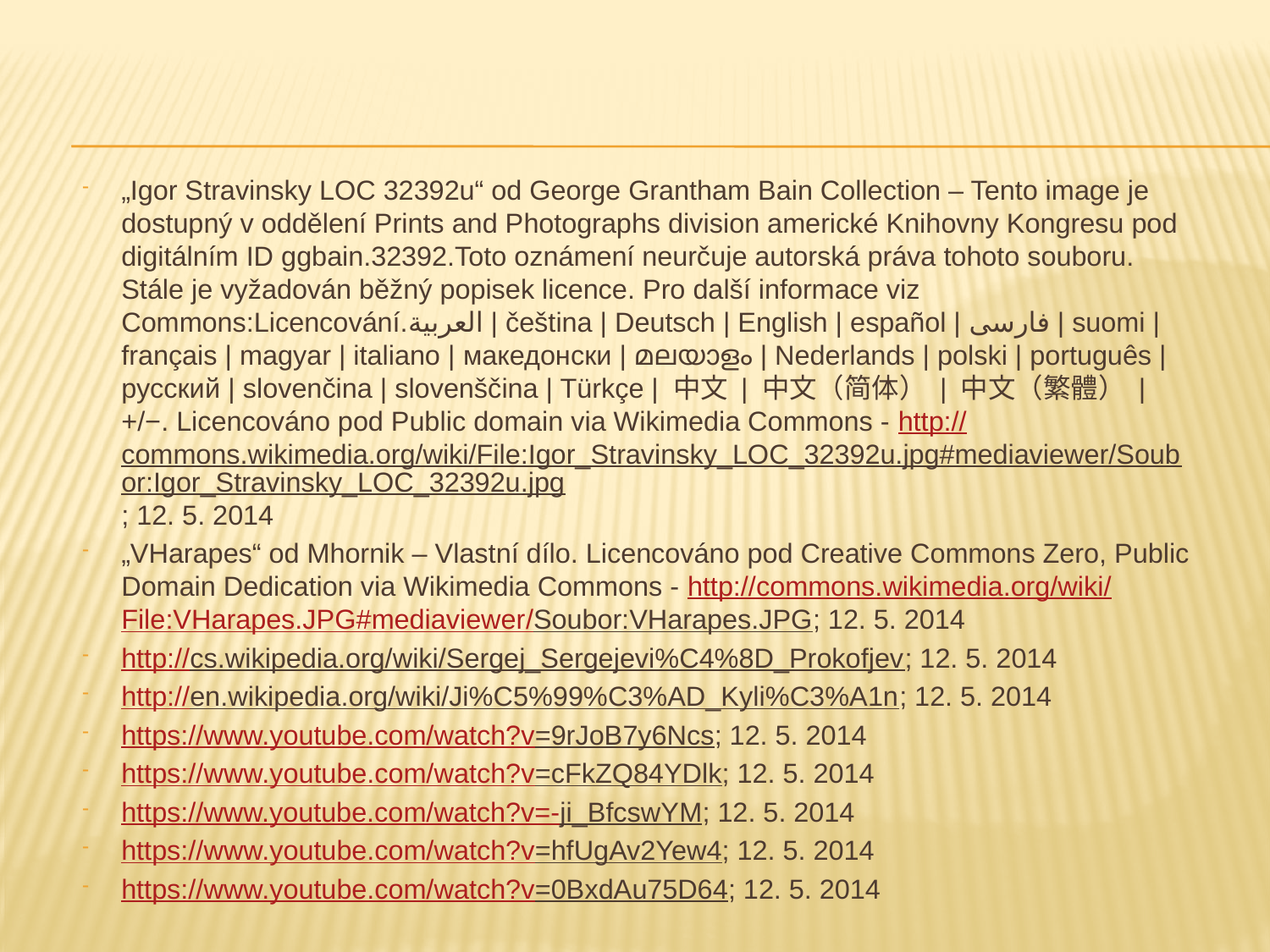

„Igor Stravinsky LOC 32392u“ od George Grantham Bain Collection – Tento image je dostupný v oddělení Prints and Photographs division americké Knihovny Kongresu pod digitálním ID ggbain.32392.Toto oznámení neurčuje autorská práva tohoto souboru. Stále je vyžadován běžný popisek licence. Pro další informace viz Commons:Licencování.العربية | čeština | Deutsch | English | español | فارسی | suomi | français | magyar | italiano | македонски | മലയാളം | Nederlands | polski | português | русский | slovenčina | slovenščina | Türkçe | 中文 | 中文（简体）‎ | 中文（繁體）‎ | +/−. Licencováno pod Public domain via Wikimedia Commons - http://commons.wikimedia.org/wiki/File:Igor_Stravinsky_LOC_32392u.jpg#mediaviewer/Soubor:Igor_Stravinsky_LOC_32392u.jpg; 12. 5. 2014
„VHarapes“ od Mhornik – Vlastní dílo. Licencováno pod Creative Commons Zero, Public Domain Dedication via Wikimedia Commons - http://commons.wikimedia.org/wiki/File:VHarapes.JPG#mediaviewer/Soubor:VHarapes.JPG; 12. 5. 2014
http://cs.wikipedia.org/wiki/Sergej_Sergejevi%C4%8D_Prokofjev; 12. 5. 2014
http://en.wikipedia.org/wiki/Ji%C5%99%C3%AD_Kyli%C3%A1n; 12. 5. 2014
https://www.youtube.com/watch?v=9rJoB7y6Ncs; 12. 5. 2014
https://www.youtube.com/watch?v=cFkZQ84YDlk; 12. 5. 2014
https://www.youtube.com/watch?v=-ji_BfcswYM; 12. 5. 2014
https://www.youtube.com/watch?v=hfUgAv2Yew4; 12. 5. 2014
https://www.youtube.com/watch?v=0BxdAu75D64; 12. 5. 2014